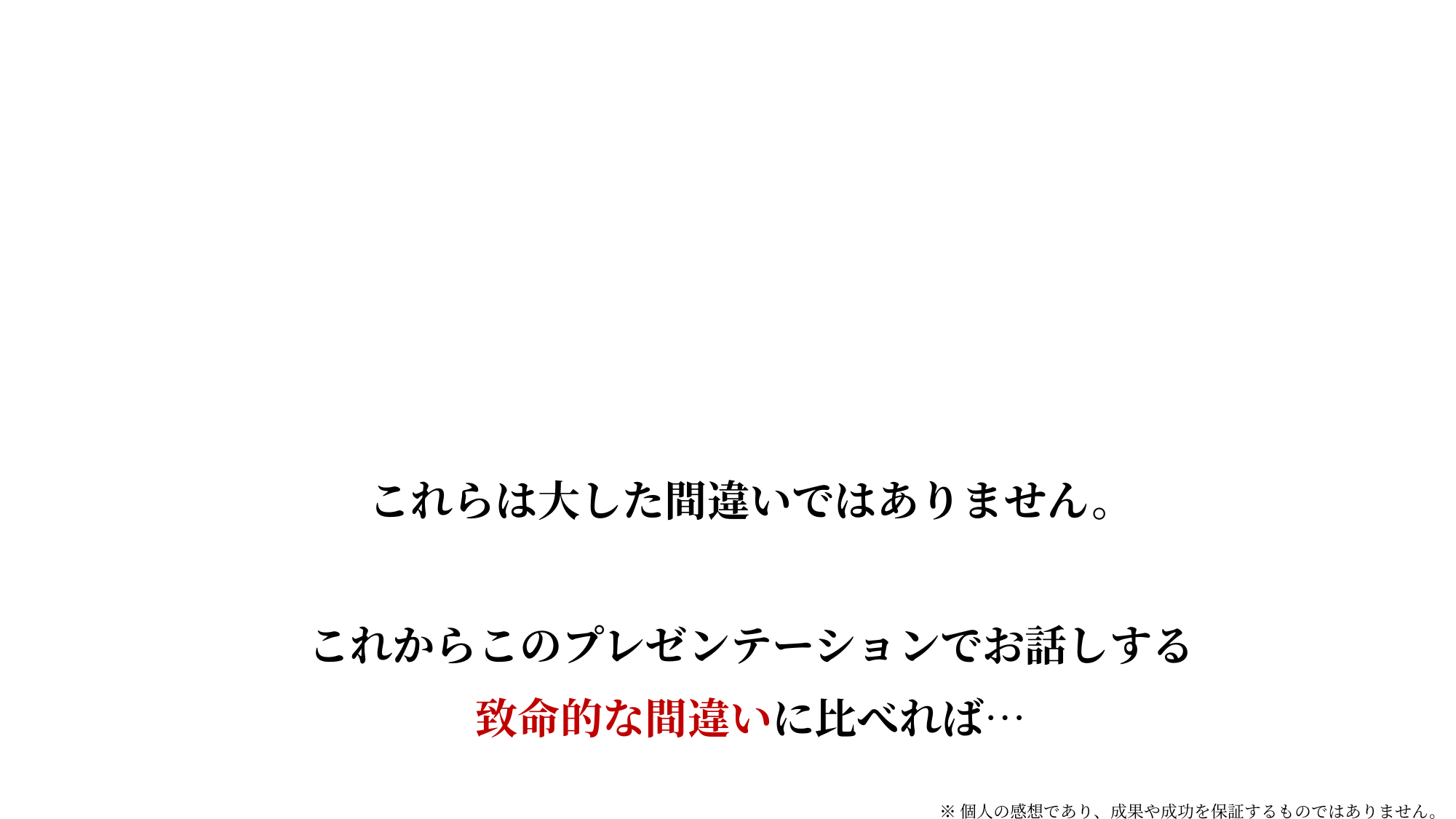

これらは大した間違いではありません。

これからこのプレゼンテーションでお話しする
致命的な間違いに比べれば…
※個人の感想であり、成果や成功を保証するものではありません。